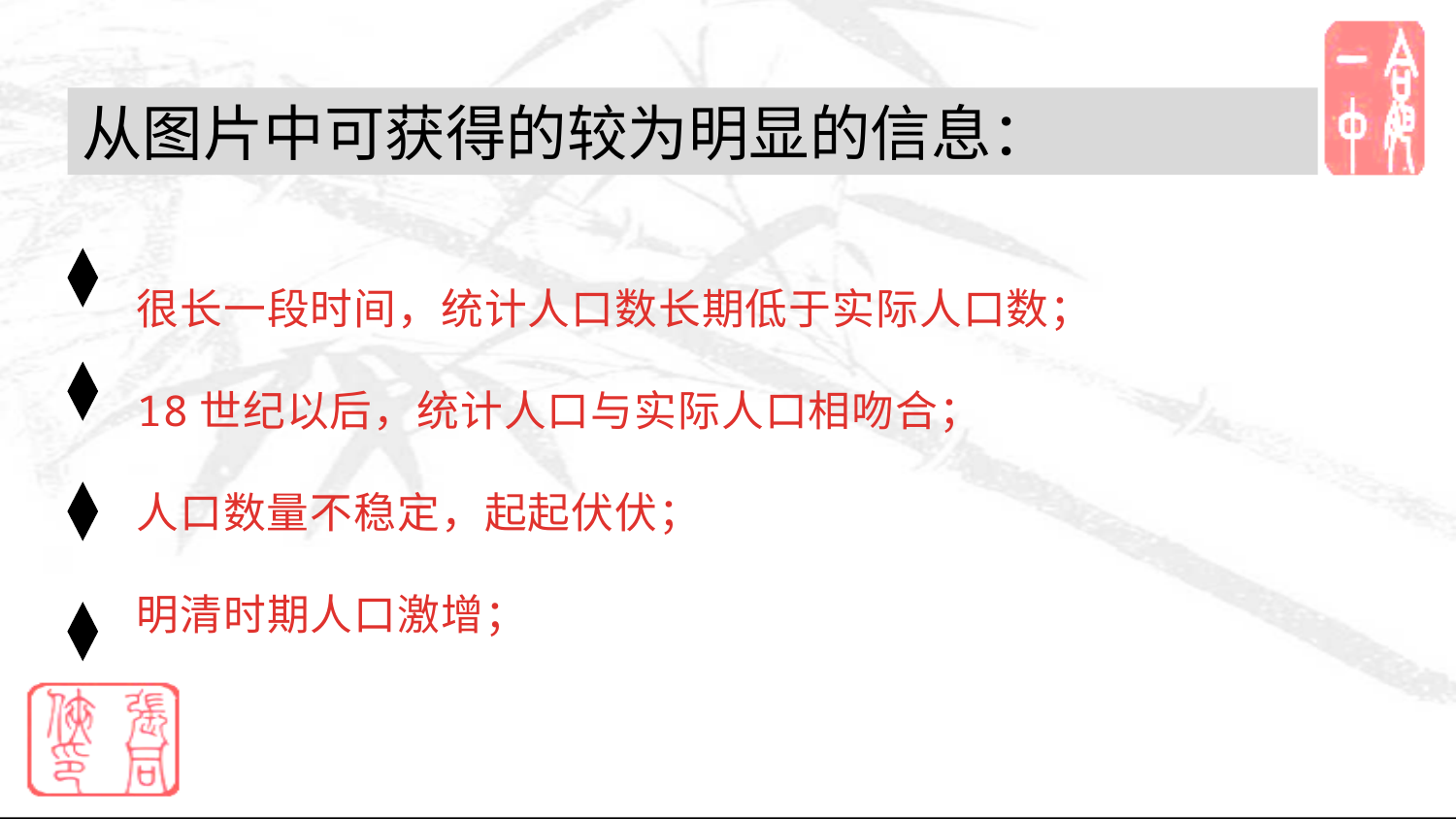

从图片中可获得的较为明显的信息：
很长一段时间，统计人口数长期低于实际人口数；
18世纪以后，统计人口与实际人口相吻合；
人口数量不稳定，起起伏伏；
明清时期人口激增；